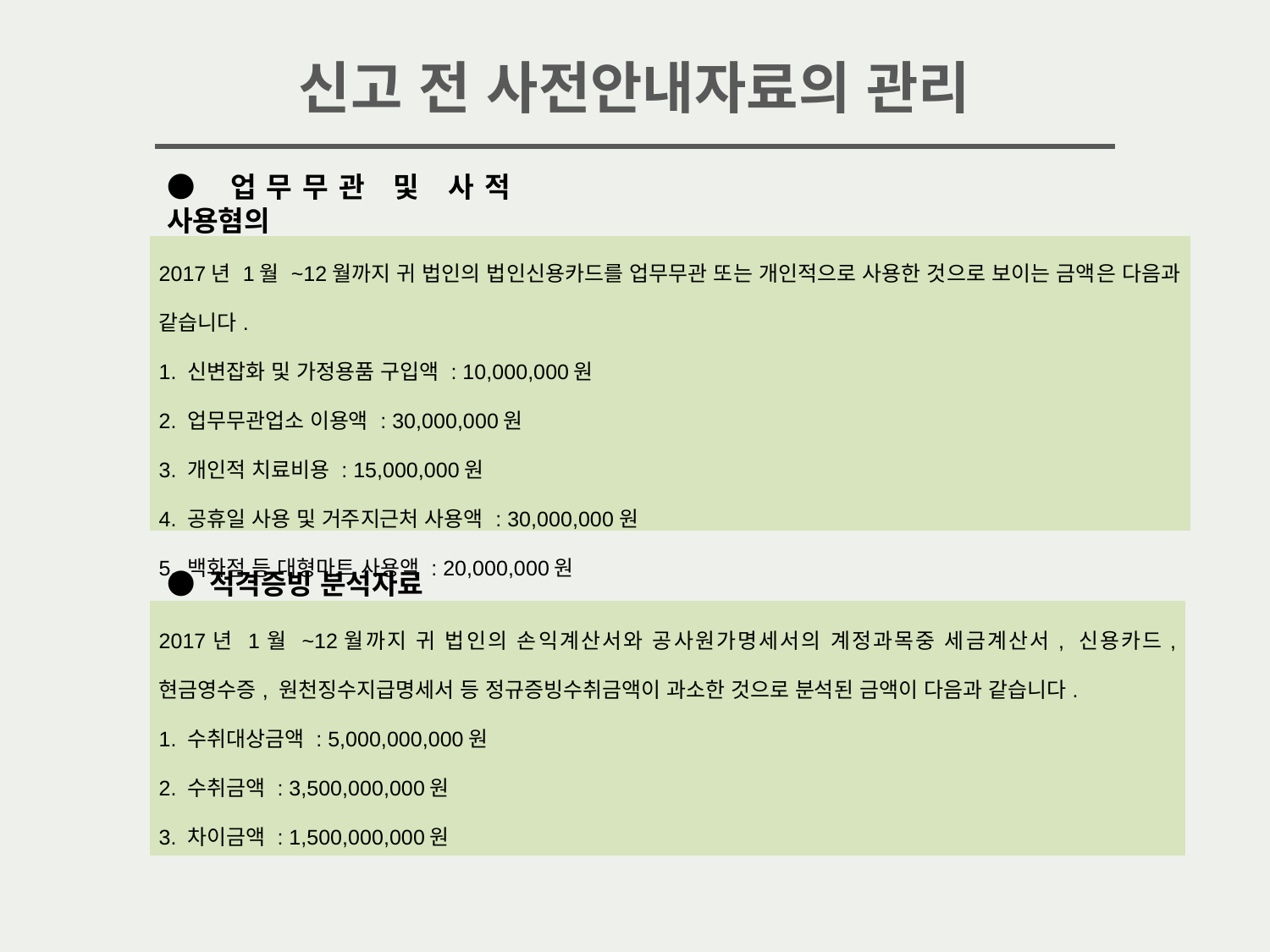

신고 전 사전안내자료의 관리
● 업무무관 및 사적 사용혐의

● 적격증빙 분석자료

| 2017년 1월 ~12월까지 귀 법인의 법인신용카드를 업무무관 또는 개인적으로 사용한 것으로 보이는 금액은 다음과 같습니다. 1. 신변잡화 및 가정용품 구입액 : 10,000,000원 2. 업무무관업소 이용액 : 30,000,000원 3. 개인적 치료비용 : 15,000,000원 4. 공휴일 사용 및 거주지근처 사용액 : 30,000,000원 5. 백화점 등 대형마트 사용액 : 20,000,000원 |
| --- |
| 2017년 1월 ~12월까지 귀 법인의 손익계산서와 공사원가명세서의 계정과목중 세금계산서, 신용카드, 현금영수증, 원천징수지급명세서 등 정규증빙수취금액이 과소한 것으로 분석된 금액이 다음과 같습니다. 1. 수취대상금액 : 5,000,000,000원 2. 수취금액 : 3,500,000,000원 3. 차이금액 : 1,500,000,000원 |
| --- |